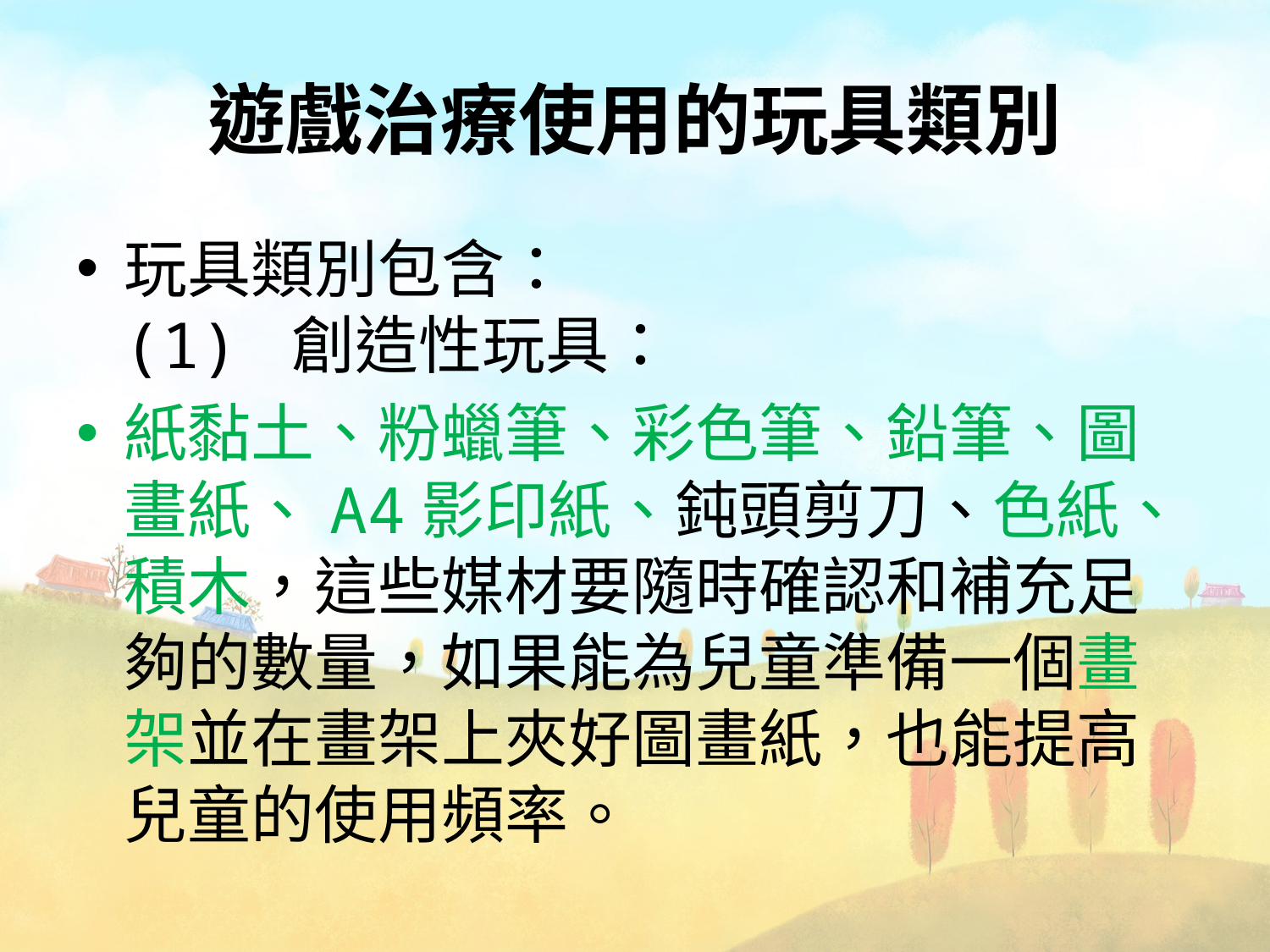

# 遊戲治療使用的玩具類別
玩具類別包含：
(1) 創造性玩具：
紙黏土、粉蠟筆、彩色筆、鉛筆、圖畫紙、A4影印紙、鈍頭剪刀、色紙、積木，這些媒材要隨時確認和補充足夠的數量，如果能為兒童準備一個畫架並在畫架上夾好圖畫紙，也能提高兒童的使用頻率。